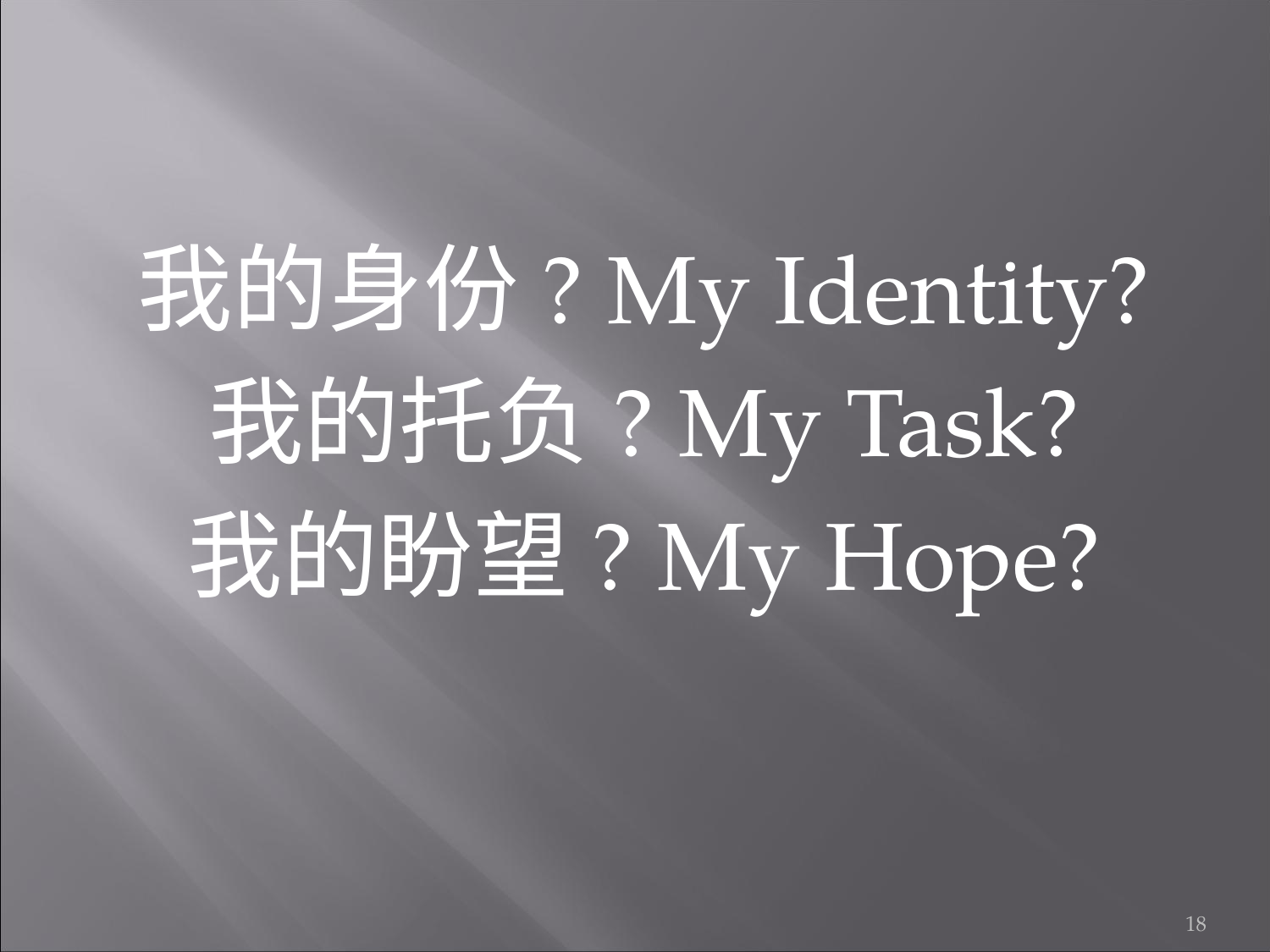

#
我的身份? My Identity?
我的托负? My Task?
我的盼望? My Hope?
18